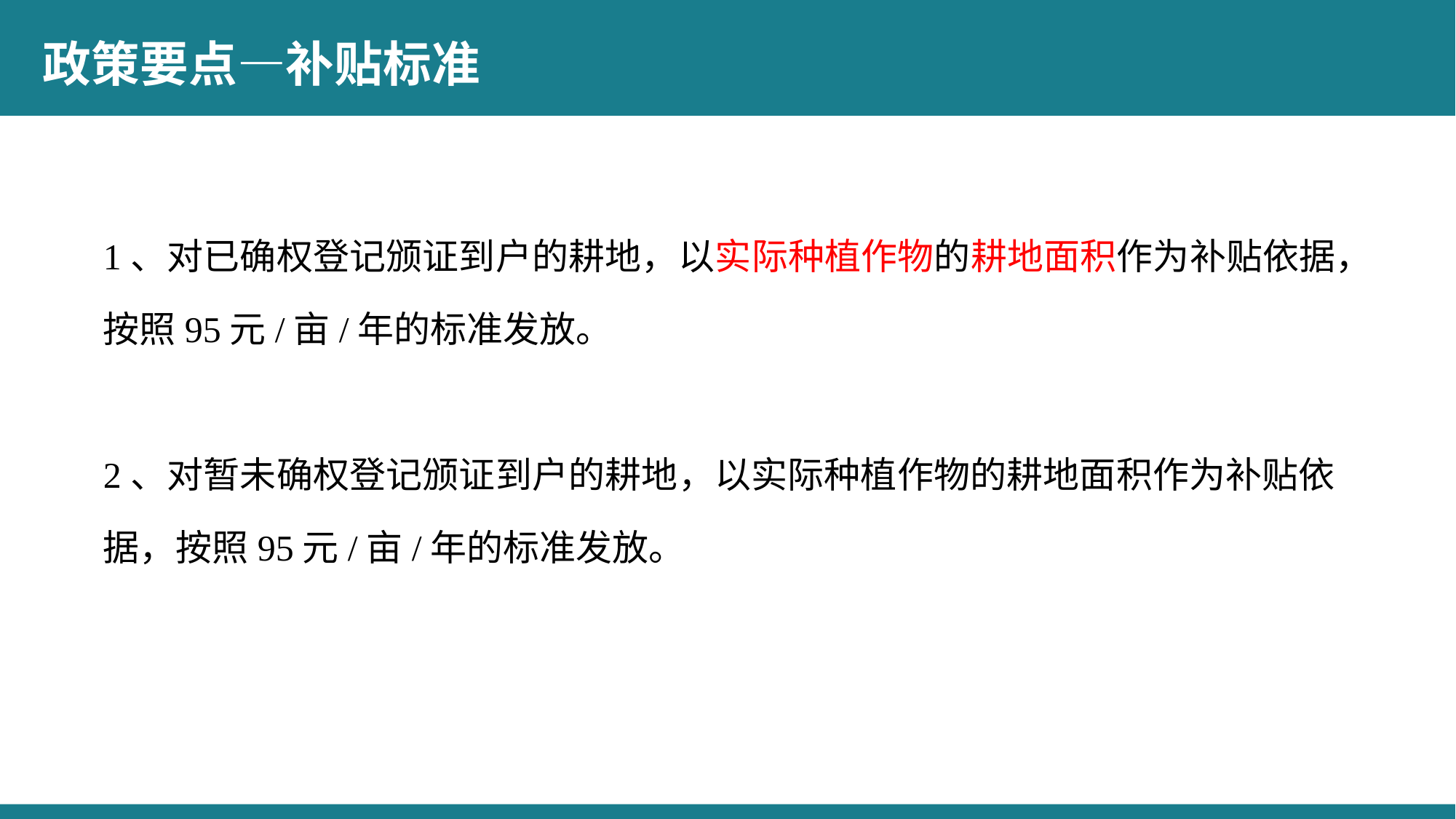

政策要点—补贴标准

1、对已确权登记颁证到户的耕地，以实际种植作物的耕地面积作为补贴依据，按照95元/亩/年的标准发放。

2、对暂未确权登记颁证到户的耕地，以实际种植作物的耕地面积作为补贴依据，按照95元/亩/年的标准发放。